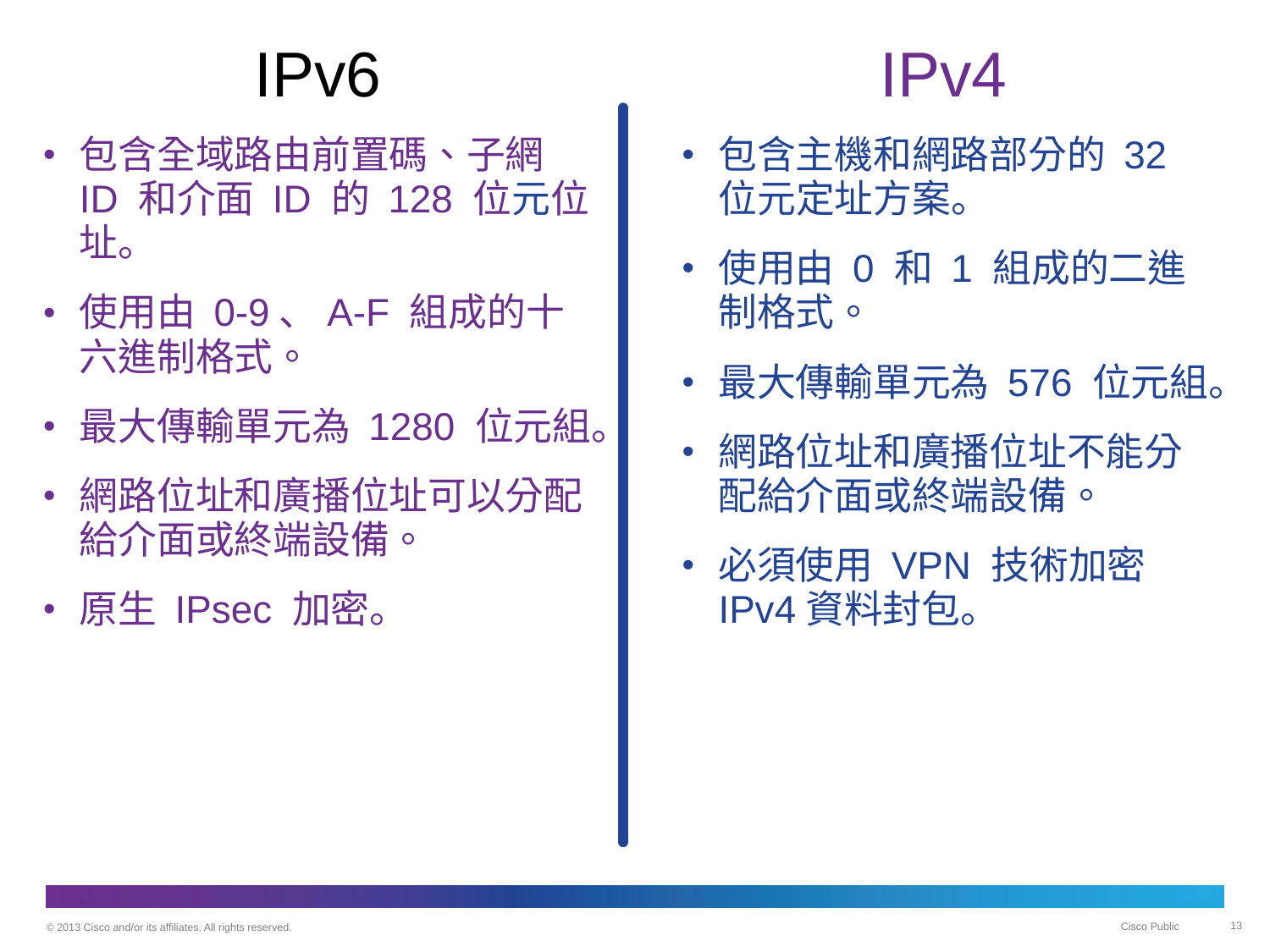

# IPv6
IPv4
包含全域路由前置碼、子網 ID 和介面 ID 的 128 位元位址。
使用由 0-9、A-F 組成的十六進制格式。
最大傳輸單元為 1280 位元組。
網路位址和廣播位址可以分配給介面或終端設備。
原生 IPsec 加密。

包含主機和網路部分的 32 位元定址方案。
使用由 0 和 1 組成的二進制格式。
最大傳輸單元為 576 位元組。
網路位址和廣播位址不能分配給介面或終端設備。
必須使用 VPN 技術加密 IPv4資料封包。